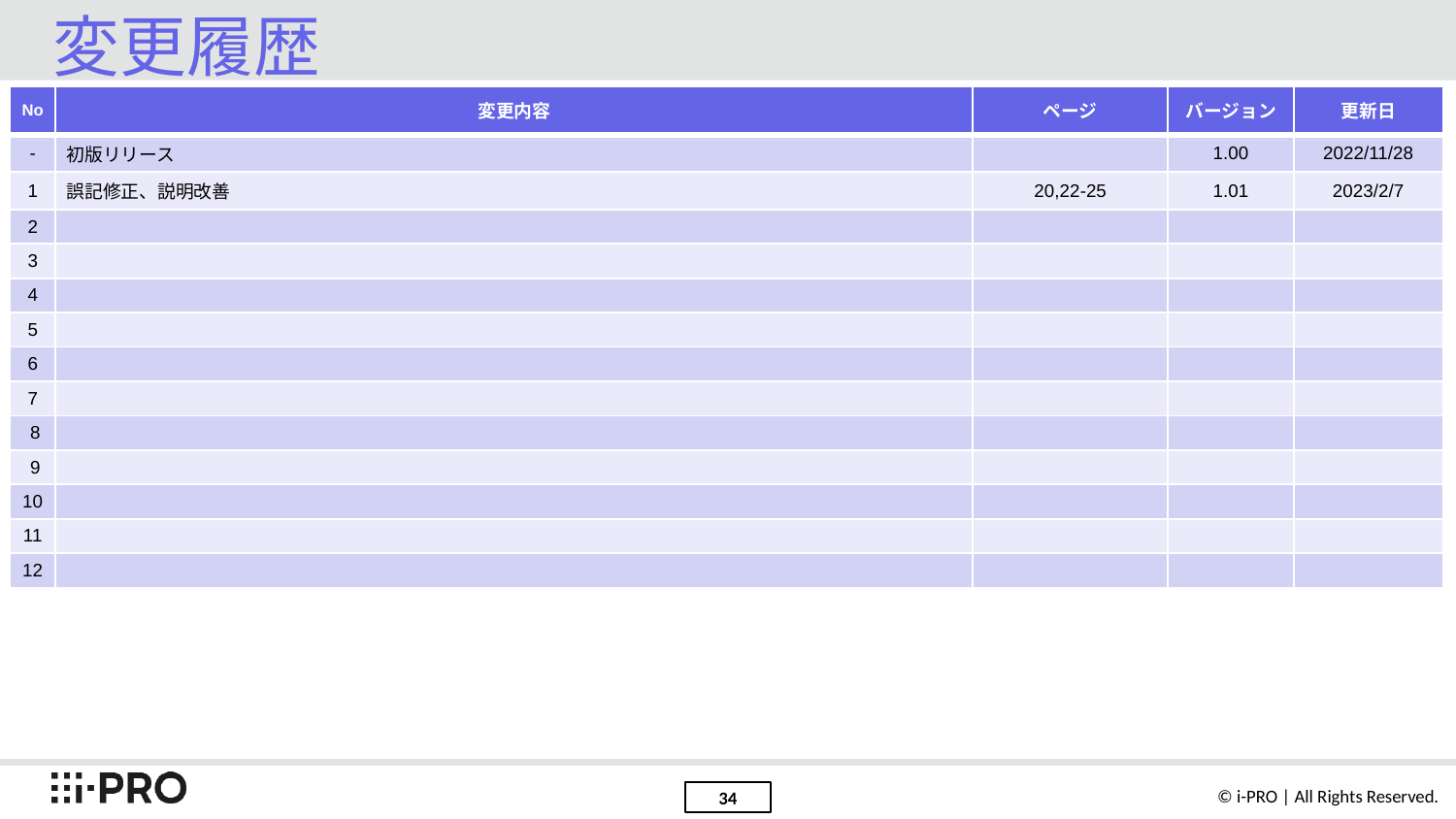

# 変更履歴
| No | 変更内容 | ページ | バージョン | 更新日 |
| --- | --- | --- | --- | --- |
| - | 初版リリース |  | 1.00 | 2022/11/28 |
| 1 | 誤記修正、説明改善 | 20,22-25 | 1.01 | 2023/2/7 |
| 2 |  |  |  |  |
| 3 |  |  |  |  |
| 4 |  |  |  |  |
| 5 |  |  |  |  |
| 6 |  |  |  |  |
| 7 |  |  |  |  |
| 8 |  |  |  |  |
| 9 |  |  |  |  |
| 10 |  |  |  |  |
| 11 |  |  |  |  |
| 12 |  |  |  |  |